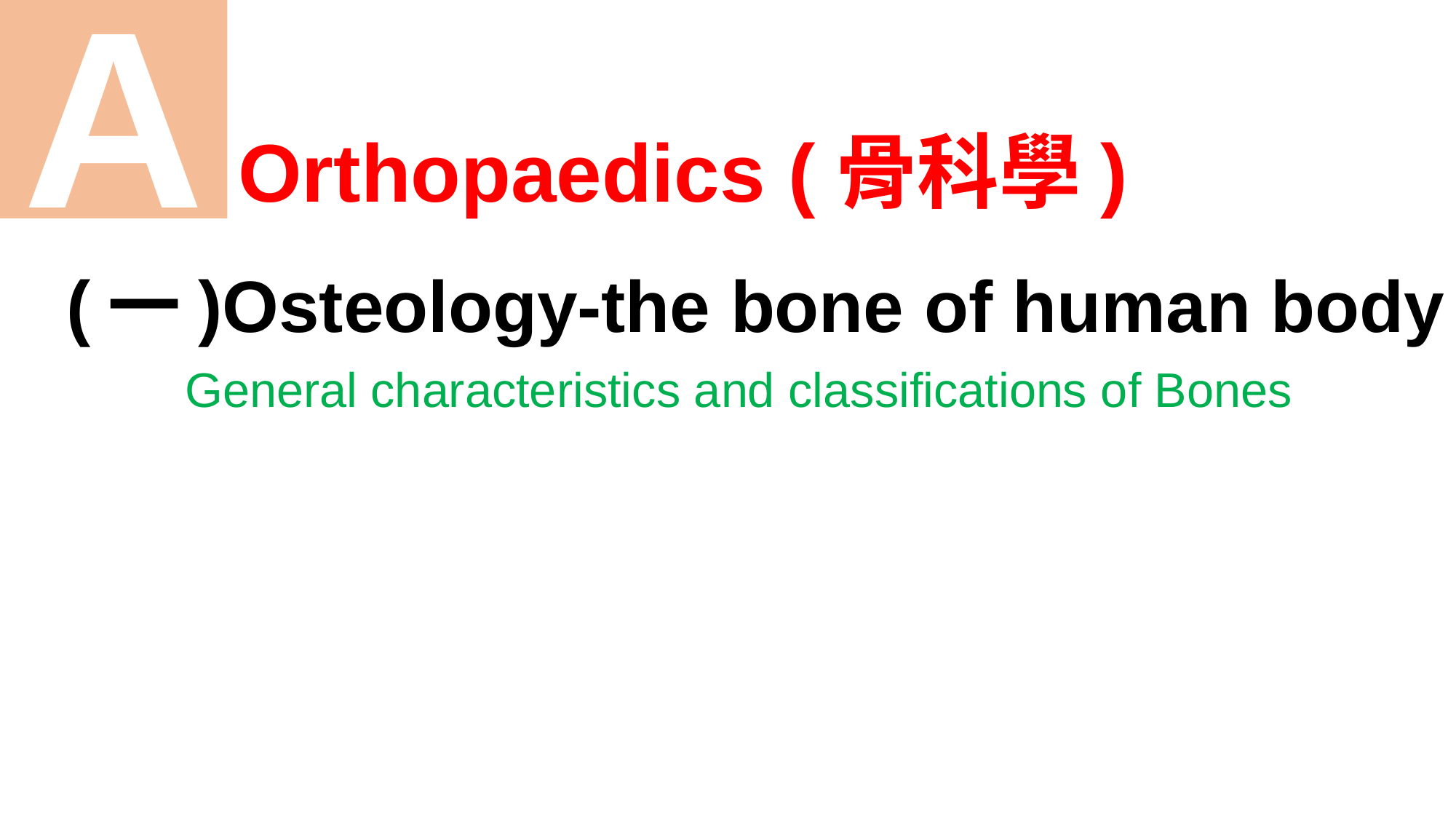

A
Orthopaedics (骨科學)
(一)Osteology-the bone of human body
General characteristics and classifications of Bones